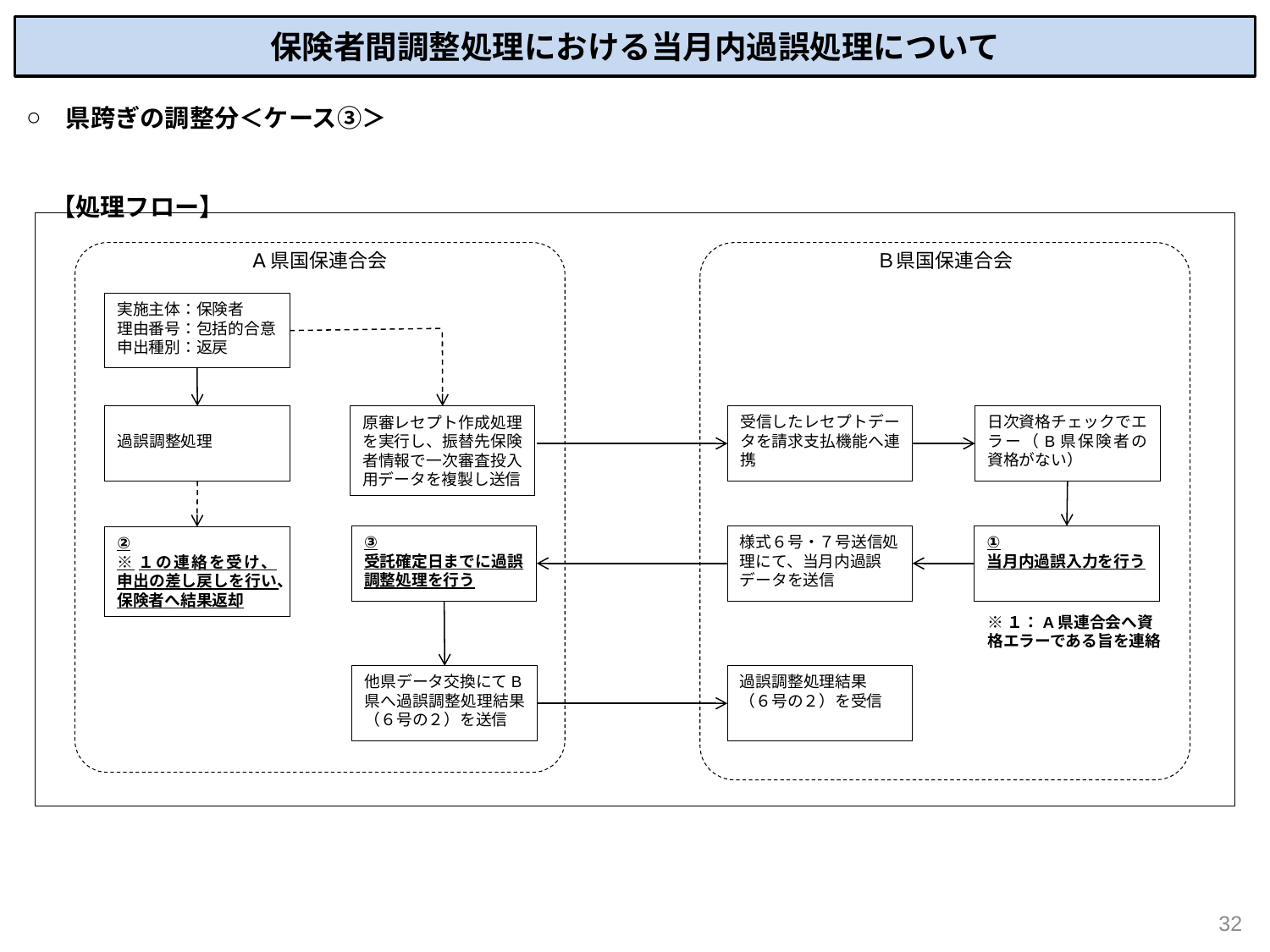

# 保険者間調整処理における当月内過誤処理について
県跨ぎの調整分＜ケース③＞

　【処理フロー】

A県国保連合会

Ｂ県国保連合会

実施主体：保険者
理由番号：包括的合意
申出種別：返戻
原審レセプト作成処理を実行し、振替先保険者情報で一次審査投入用データを複製し送信
受信したレセプトデータを請求支払機能へ連携
日次資格チェックでエラー（B県保険者の資格がない）

過誤調整処理

③
受託確定日までに過誤調整処理を行う
様式６号・７号送信処理にて、当月内過誤データを送信
①
当月内過誤入力を行う

②
※１の連絡を受け、申出の差し戻しを行い、保険者へ結果返却
※１：A県連合会へ資格エラーである旨を連絡
他県データ交換にてB県へ過誤調整処理結果（６号の２）を送信
過誤調整処理結果
（６号の２）を受信

32